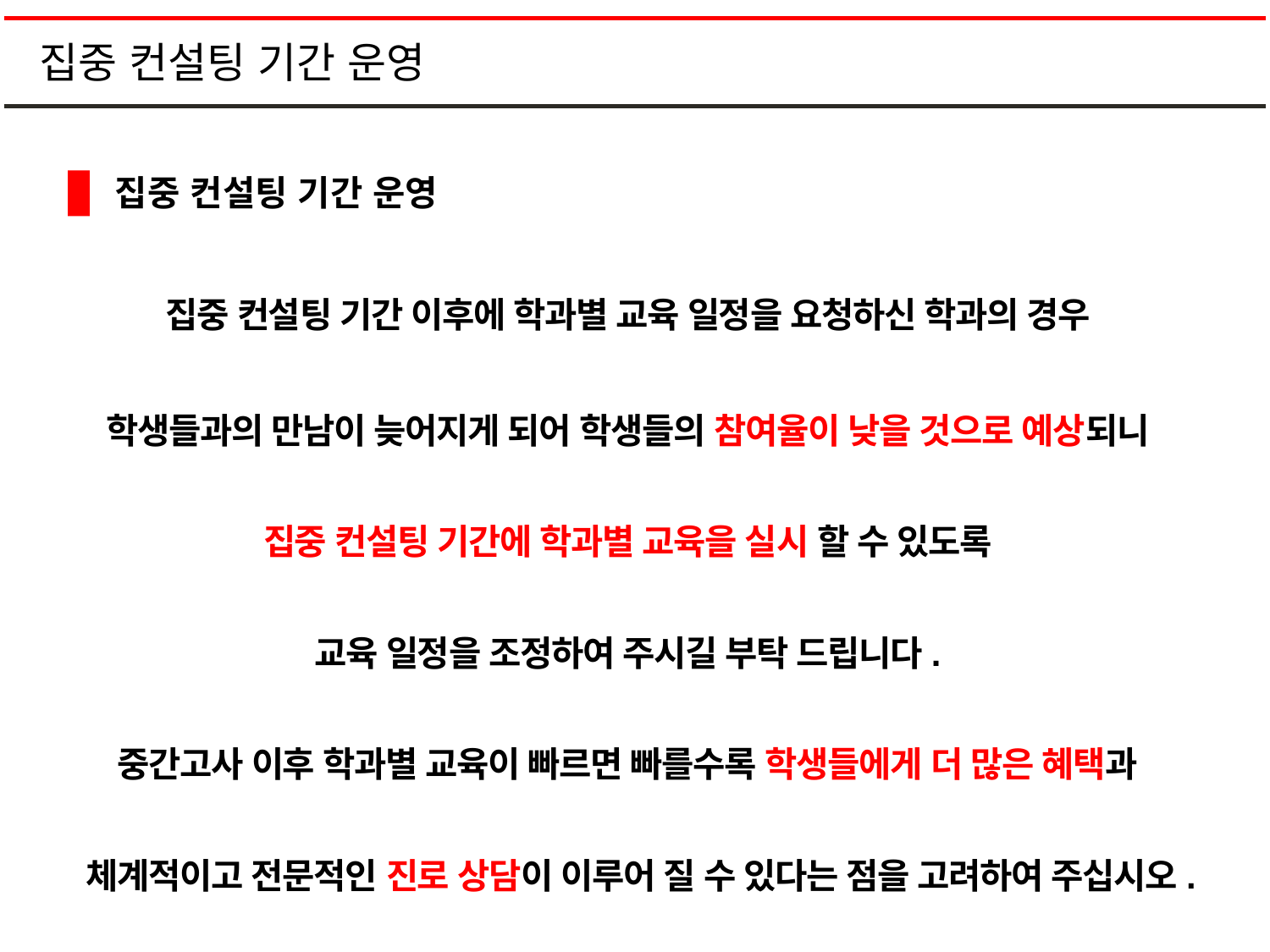

집중 컨설팅 기간 운영
집중 컨설팅 기간 운영

집중 컨설팅 기간 이후에 학과별 교육 일정을 요청하신 학과의 경우
학생들과의 만남이 늦어지게 되어 학생들의 참여율이 낮을 것으로 예상되니
집중 컨설팅 기간에 학과별 교육을 실시 할 수 있도록
교육 일정을 조정하여 주시길 부탁 드립니다.
중간고사 이후 학과별 교육이 빠르면 빠를수록 학생들에게 더 많은 혜택과
체계적이고 전문적인 진로 상담이 이루어 질 수 있다는 점을 고려하여 주십시오.